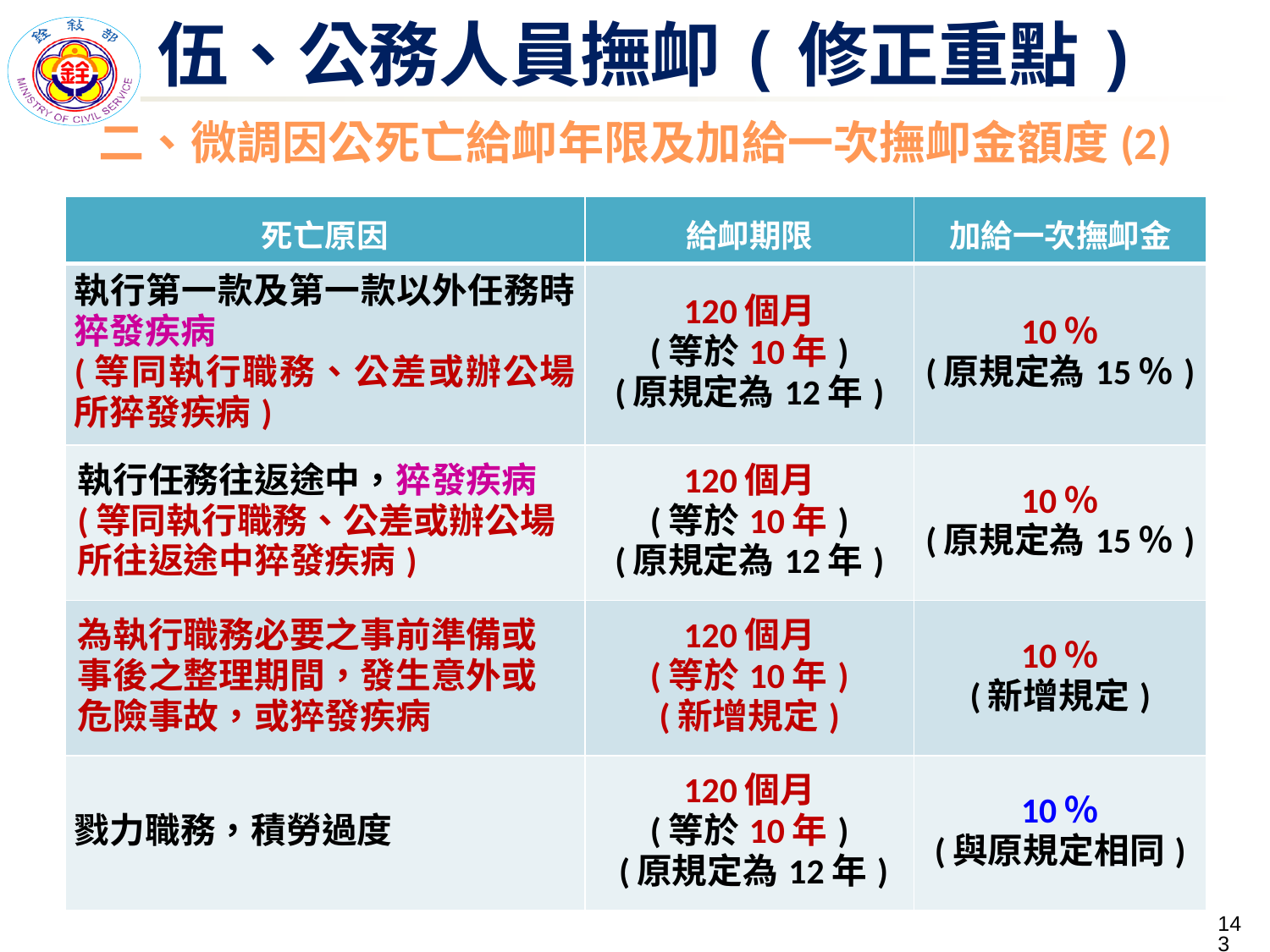

伍、公務人員撫卹(修正重點)
 二、微調因公死亡給卹年限及加給一次撫卹金額度(2)
| 死亡原因 | 給卹期限 | 加給一次撫卹金 |
| --- | --- | --- |
| 執行第一款及第一款以外任務時，猝發疾病 (等同執行職務、公差或辦公場所猝發疾病) | 120個月 (等於10年) (原規定為12年) | 10％ (原規定為15％) |
| 執行任務往返途中，猝發疾病 (等同執行職務、公差或辦公場所往返途中猝發疾病) | 120個月 (等於10年) (原規定為12年) | 10％ (原規定為15％) |
| 為執行職務必要之事前準備或事後之整理期間，發生意外或危險事故，或猝發疾病 | 120個月 (等於10年) (新增規定) | 10％ (新增規定) |
| 戮力職務，積勞過度 | 120個月 (等於10年) (原規定為12年) | 10％ (與原規定相同) |
143